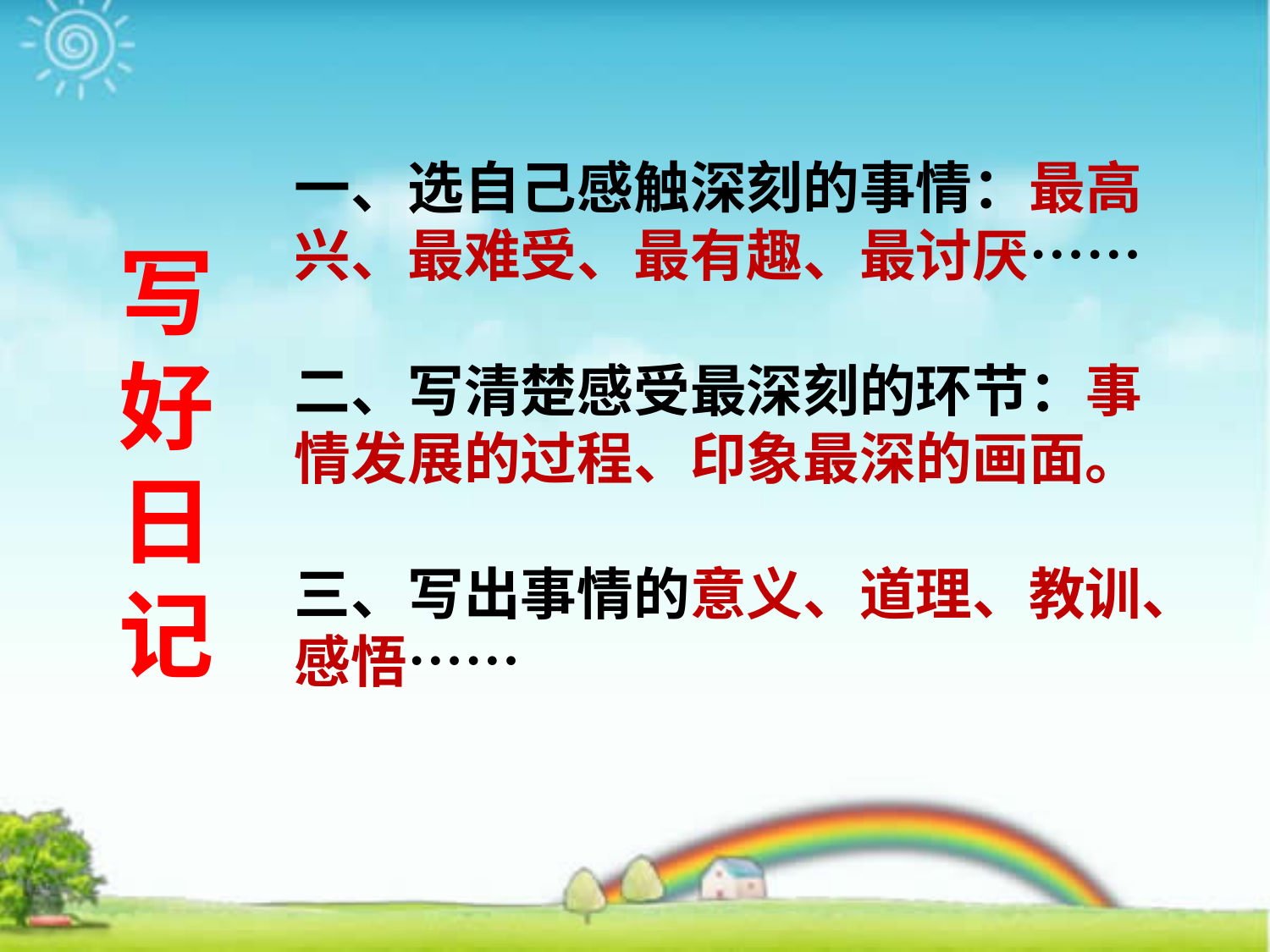

一、选自己感触深刻的事情：最高兴、最难受、最有趣、最讨厌……

二、写清楚感受最深刻的环节：事情发展的过程、印象最深的画面。

三、写出事情的意义、道理、教训、感悟……
写好日记